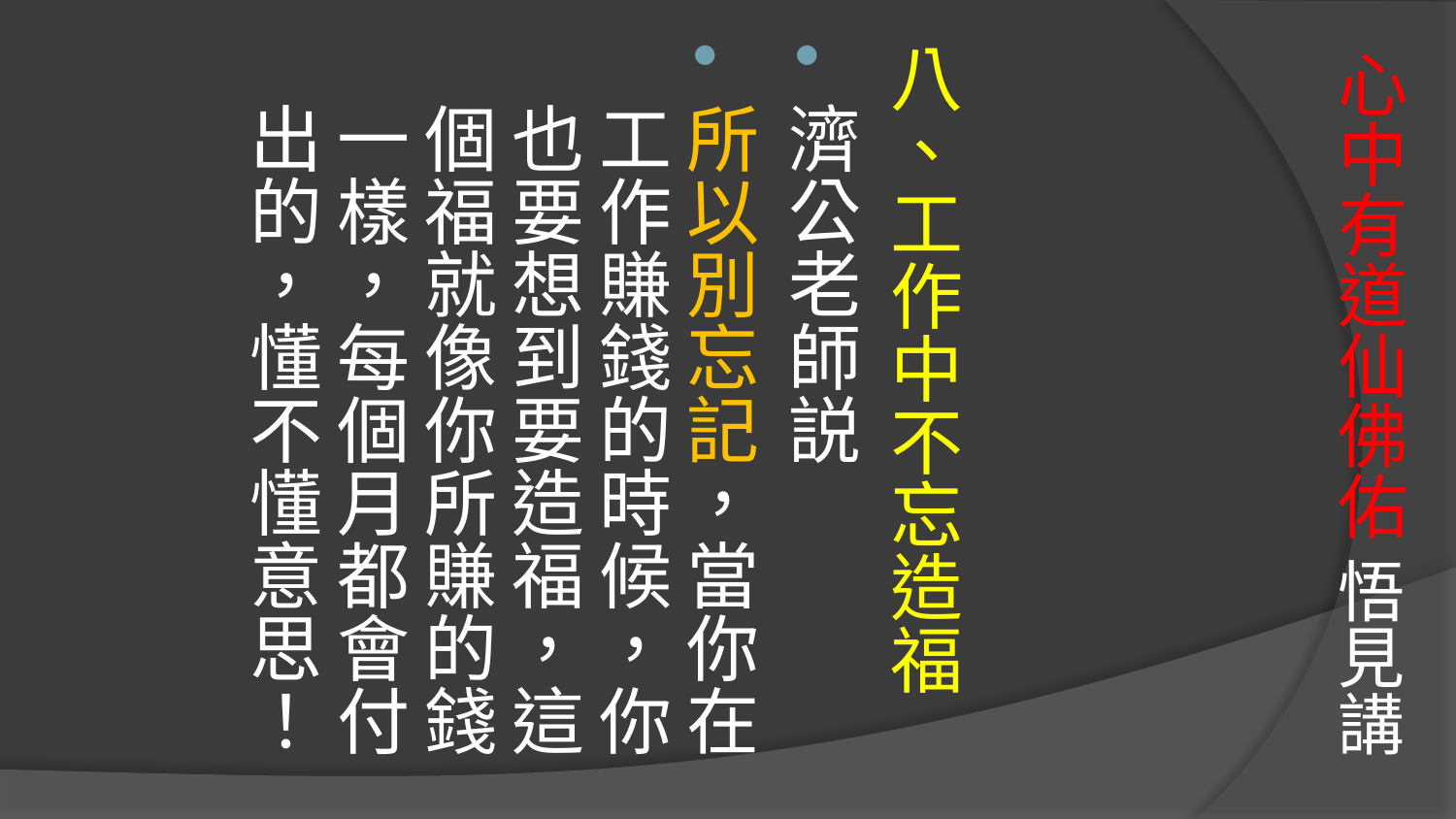

# 心中有道仙佛佑 悟見講
八、工作中不忘造福
濟公老師説
所以別忘記，當你在工作賺錢的時候，你也要想到要造福，這個福就像你所賺的錢一樣，每個月都會付出的，懂不懂意思！